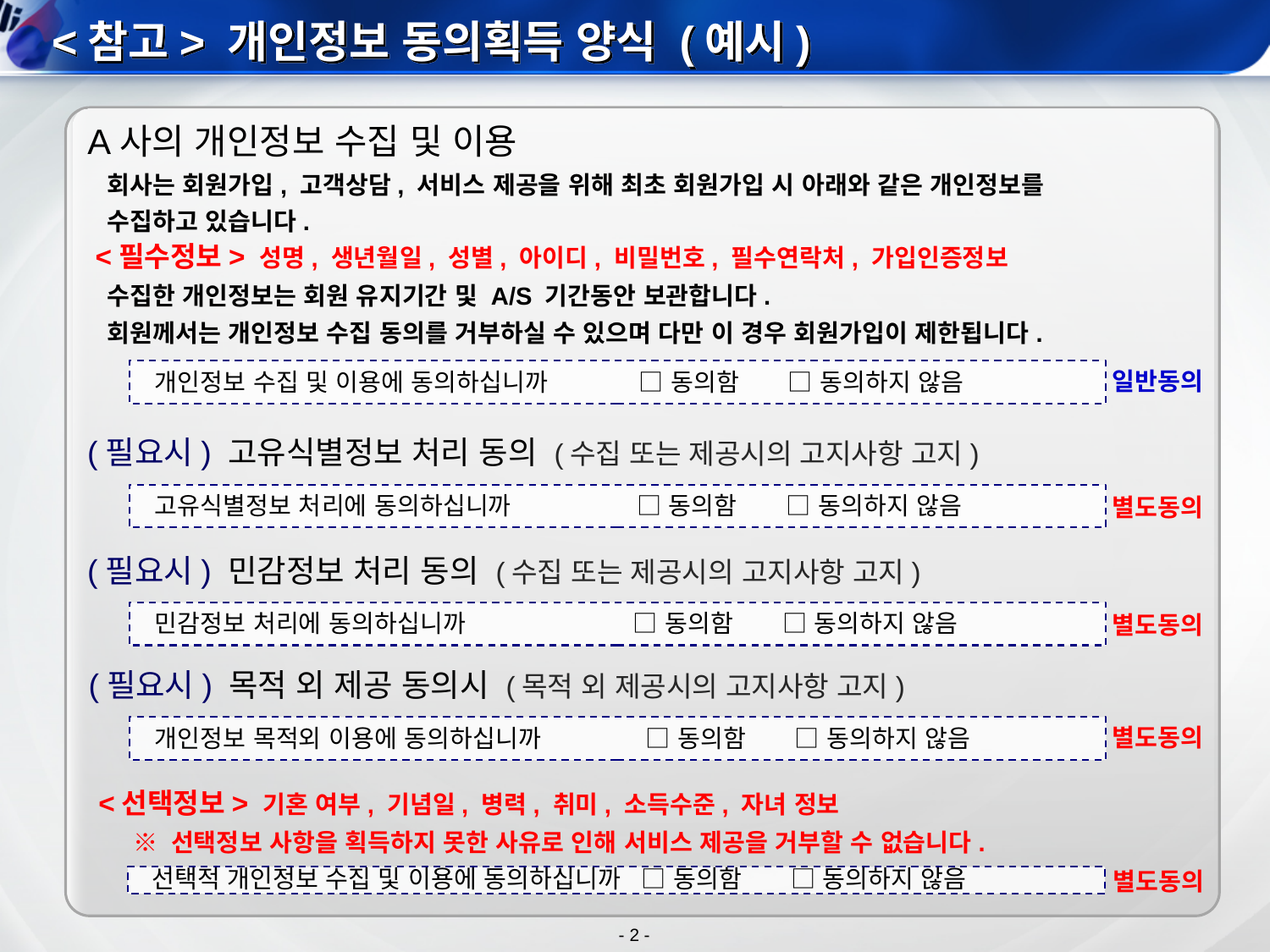

<참고> 개인정보 동의획득 양식 (예시)

A사의 개인정보 수집 및 이용
  회사는 회원가입, 고객상담, 서비스 제공을 위해 최초 회원가입 시 아래와 같은 개인정보를
  수집하고 있습니다.
 <필수정보> 성명, 생년월일, 성별, 아이디, 비밀번호, 필수연락처, 가입인증정보
  수집한 개인정보는 회원 유지기간 및 A/S 기간동안 보관합니다.
  회원께서는 개인정보 수집 동의를 거부하실 수 있으며 다만 이 경우 회원가입이 제한됩니다.

일반동의
 개인정보 수집 및 이용에 동의하십니까             □ 동의함       □ 동의하지 않음
(필요시) 고유식별정보 처리 동의 (수집 또는 제공시의 고지사항 고지)

 고유식별정보 처리에 동의하십니까                  □ 동의함       □ 동의하지 않음
별도동의
(필요시) 민감정보 처리 동의 (수집 또는 제공시의 고지사항 고지)
 민감정보 처리에 동의하십니까                        □ 동의함       □ 동의하지 않음
별도동의
(필요시) 목적 외 제공 동의시 (목적 외 제공시의 고지사항 고지)
별도동의
 개인정보 목적외 이용에 동의하십니까               □ 동의함       □ 동의하지 않음
<선택정보> 기혼 여부, 기념일, 병력, 취미, 소득수준, 자녀 정보
     ※ 선택정보 사항을 획득하지 못한 사유로 인해 서비스 제공을 거부할 수 없습니다.
 선택적 개인정보 수집 및 이용에 동의하십니까   □ 동의함       □ 동의하지 않음
별도동의
- 2 -